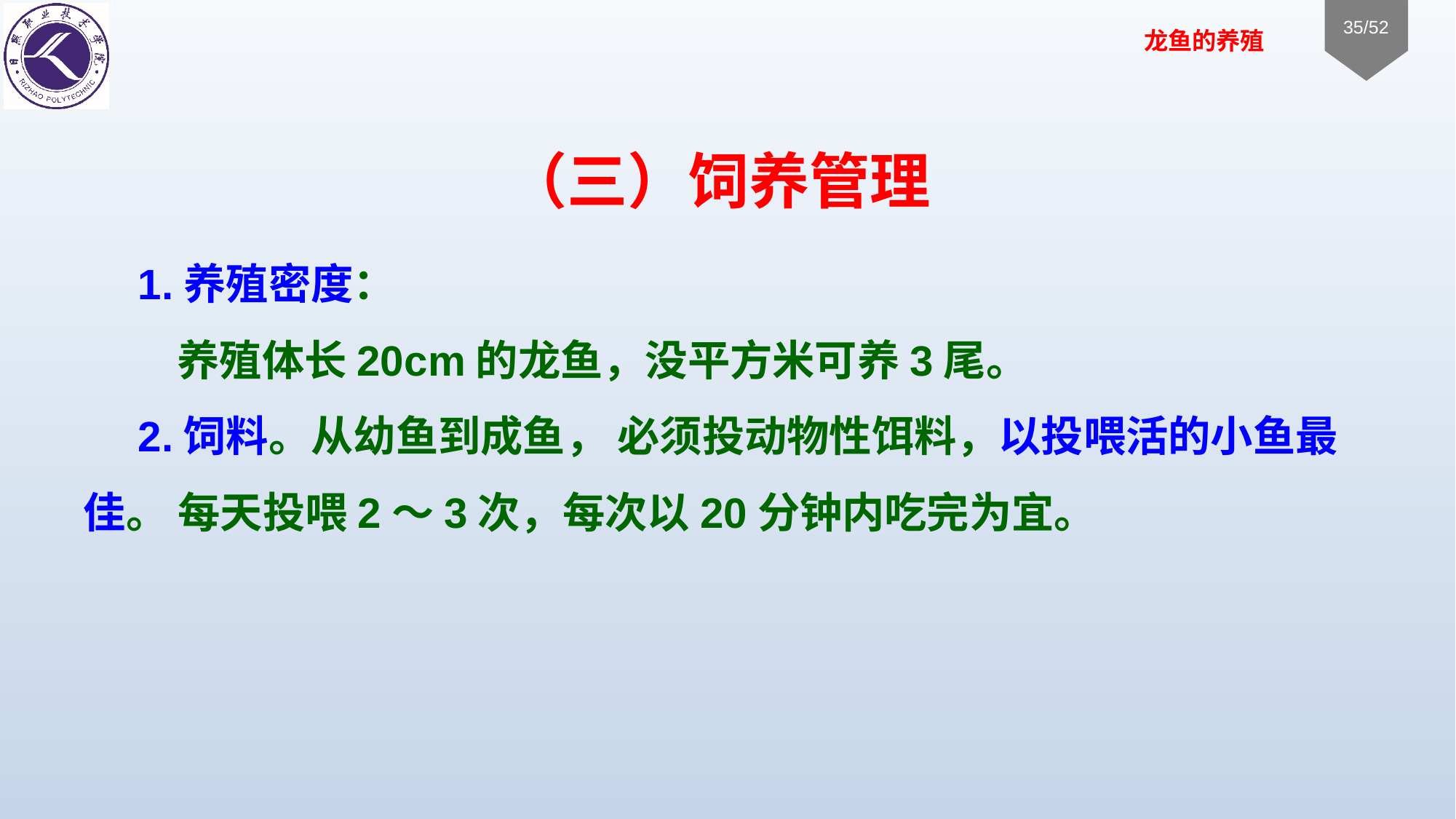

# （三）饲养管理
1.养殖密度：
   养殖体长20cm的龙鱼，没平方米可养3尾。
2.饲料。从幼鱼到成鱼， 必须投动物性饵料，以投喂活的小鱼最佳。 每天投喂2～3次，每次以20分钟内吃完为宜。